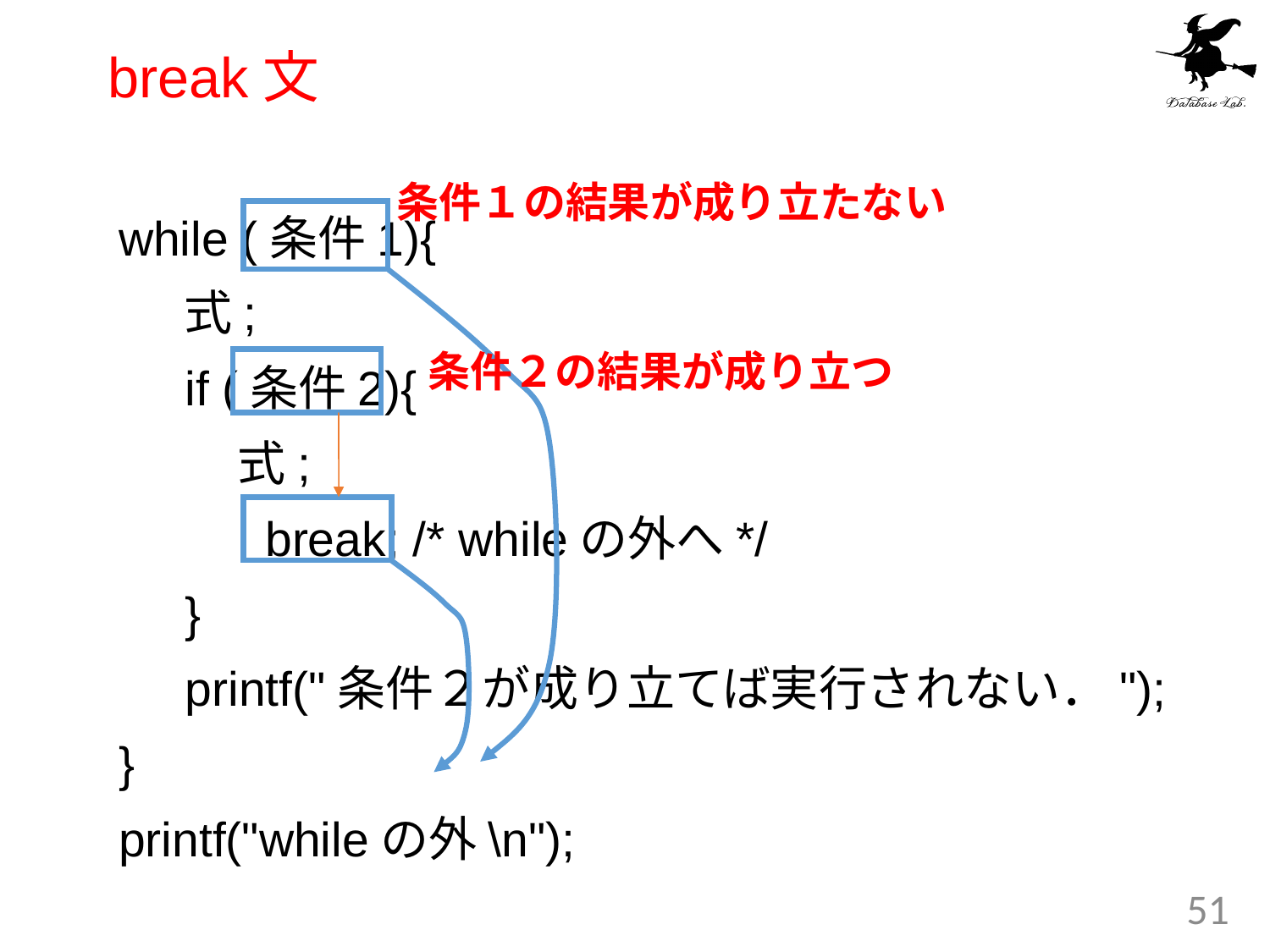

# break文
条件１の結果が成り立たない
while (条件1){
     式;
     if (条件2){
          式;
           break; /* whileの外へ*/
     }
     printf("条件２が成り立てば実行されない．");
}
printf("whileの外\n");

条件２の結果が成り立つ

51